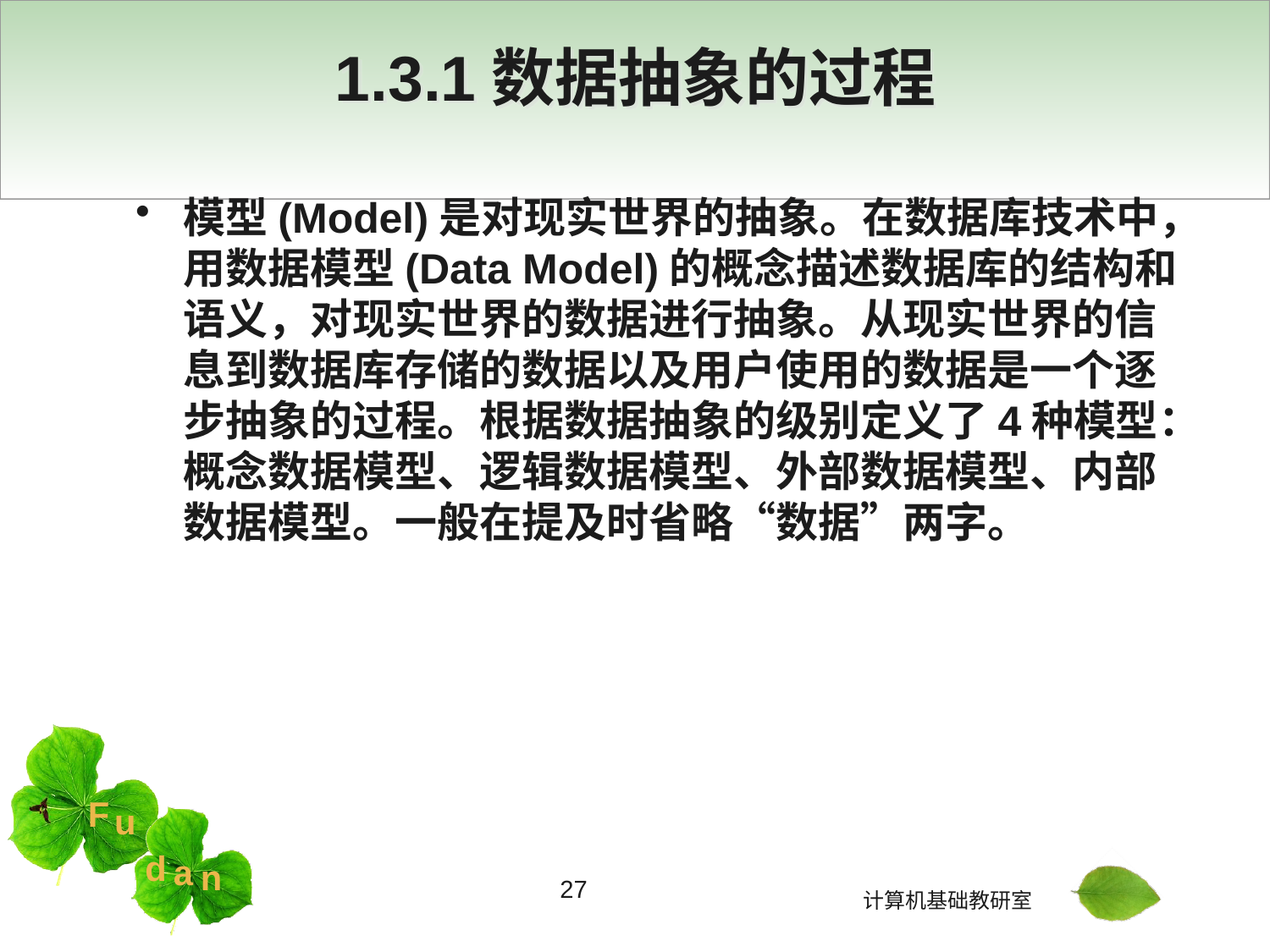

# 1.3.1数据抽象的过程
模型(Model)是对现实世界的抽象。在数据库技术中，用数据模型(Data Model)的概念描述数据库的结构和语义，对现实世界的数据进行抽象。从现实世界的信息到数据库存储的数据以及用户使用的数据是一个逐步抽象的过程。根据数据抽象的级别定义了4种模型：概念数据模型、逻辑数据模型、外部数据模型、内部数据模型。一般在提及时省略“数据”两字。
27